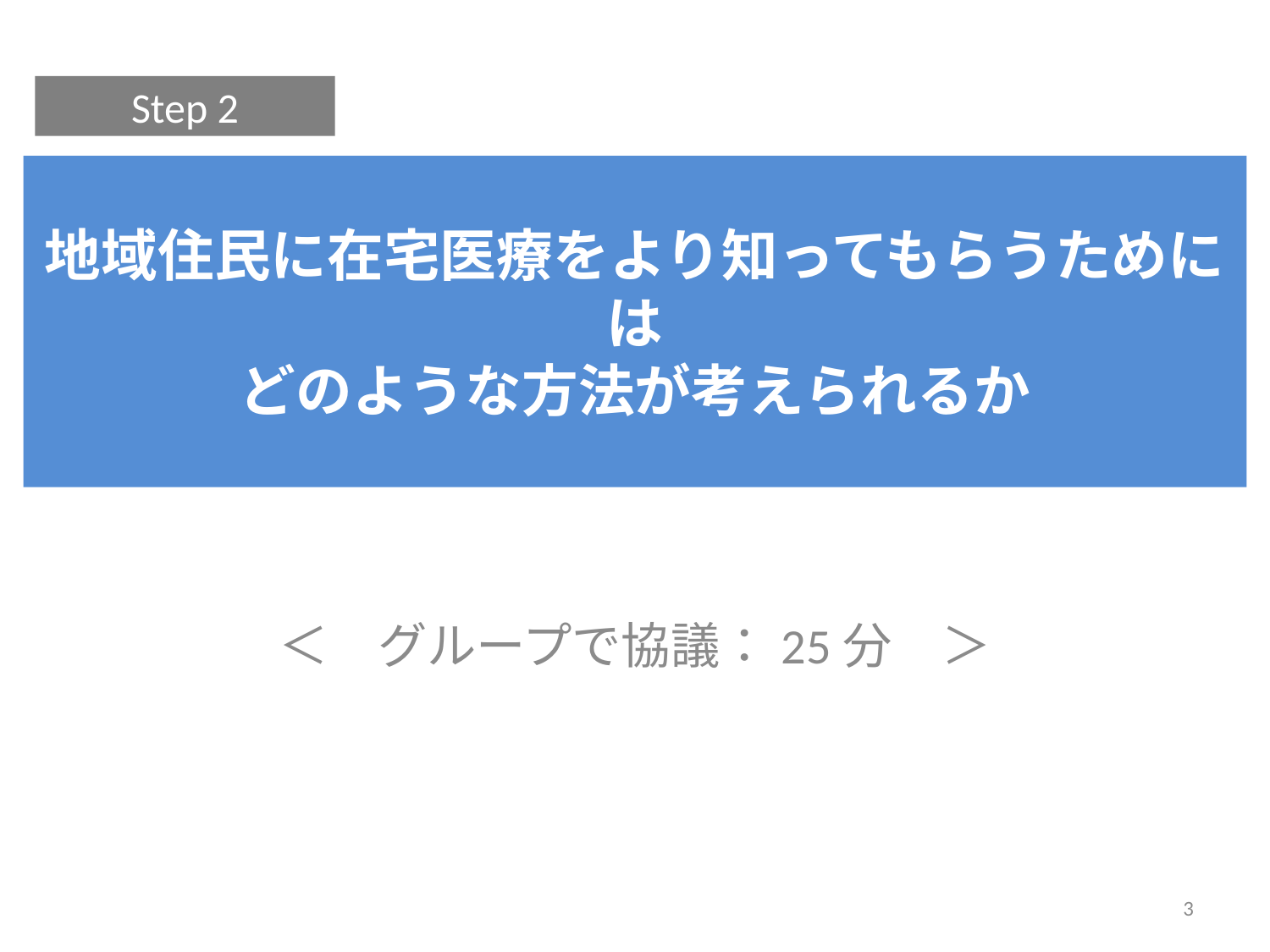

Step 2
# 地域住民に在宅医療をより知ってもらうためには どのような方法が考えられるか

＜　グループで協議：25分　＞
3